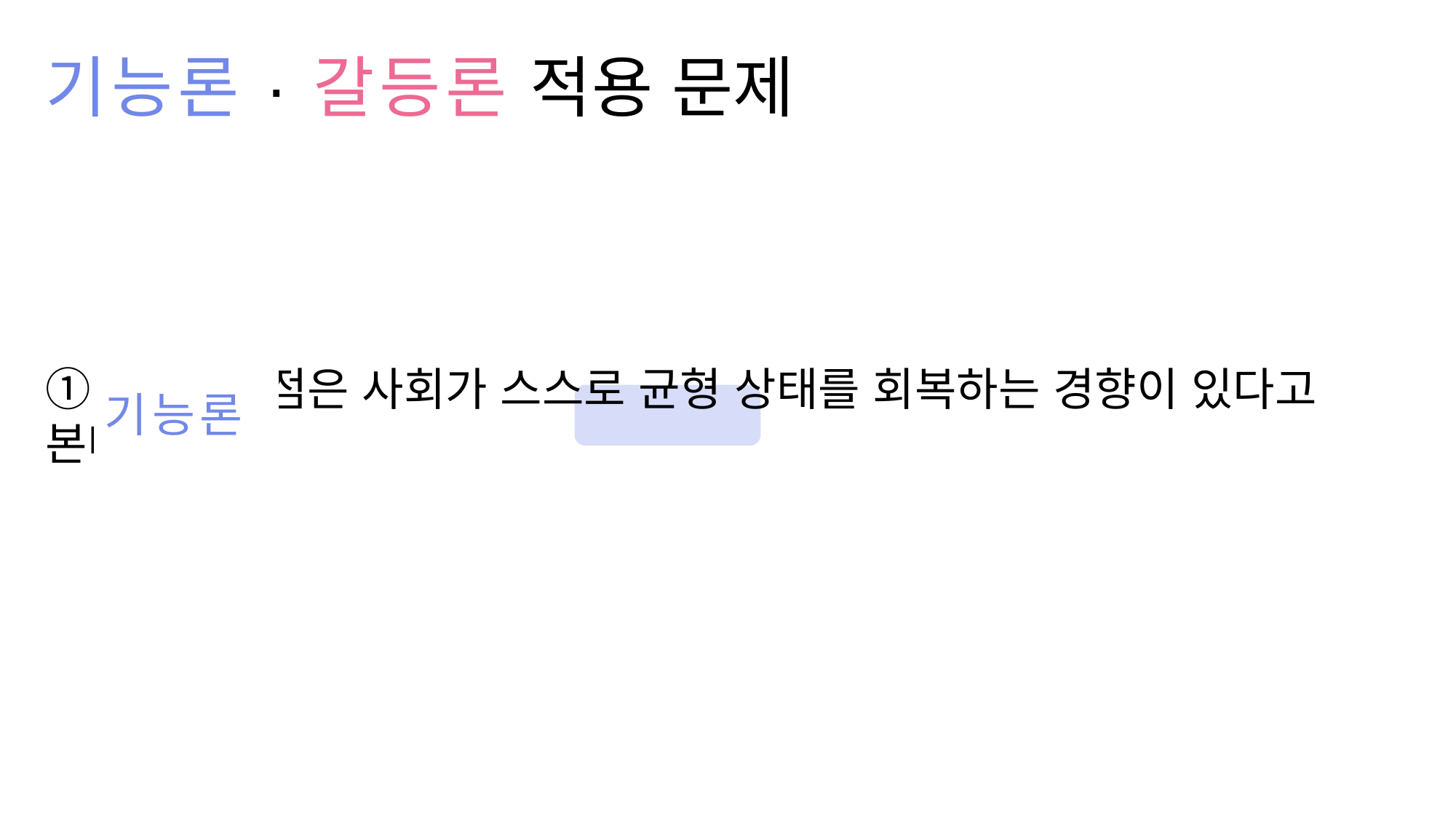

# 기능론 ∙ 갈등론 적용 문제
기능론
갈등론
①  갑의 관점은 사회가 스스로 균형 상태를 회복하는 경향이 있다고 본다.